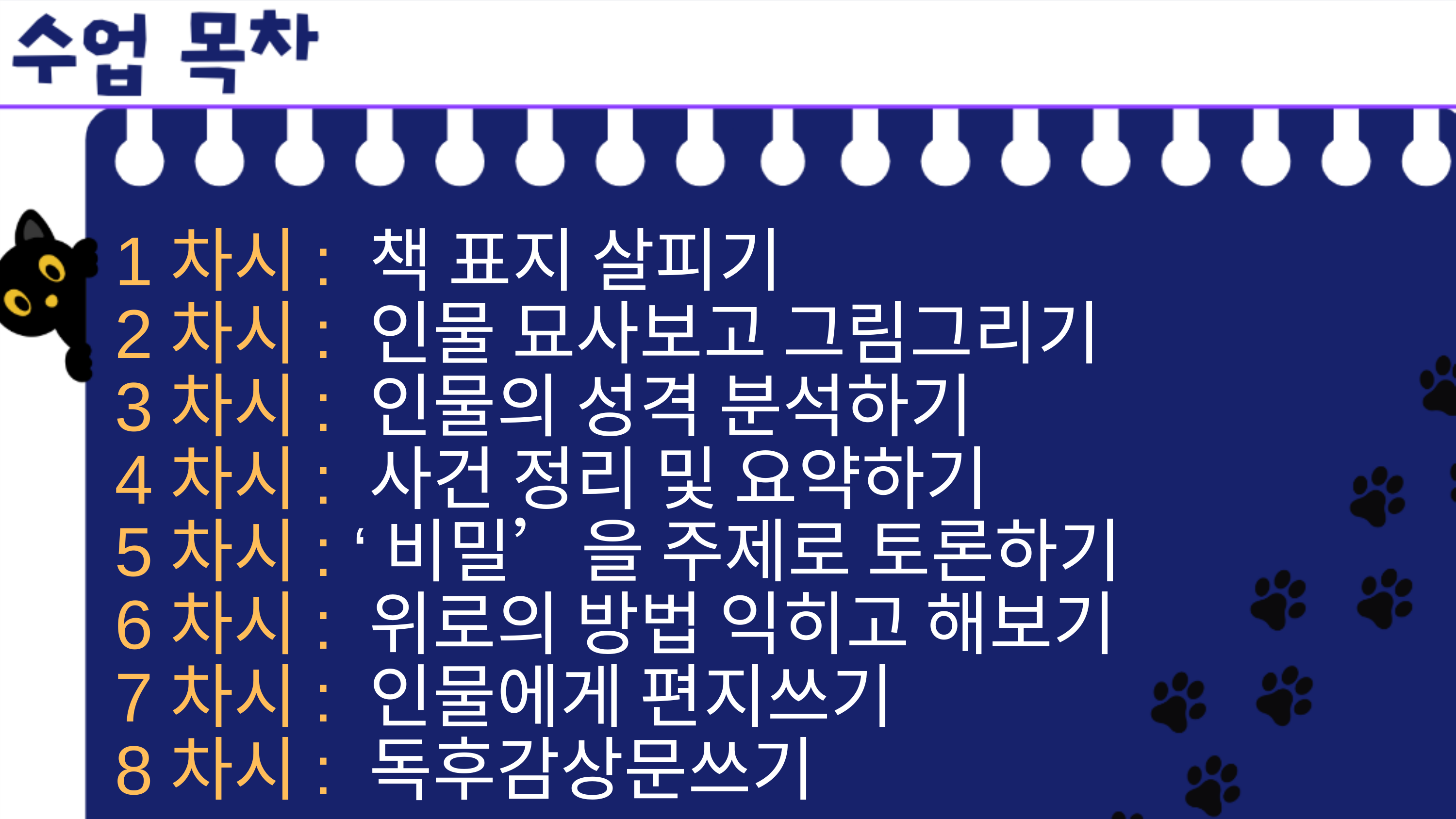

1차시: 책 표지 살피기
2차시: 인물 묘사보고 그림그리기
3차시: 인물의 성격 분석하기
4차시: 사건 정리 및 요약하기
5차시: ‘비밀’을 주제로 토론하기
6차시: 위로의 방법 익히고 해보기
7차시: 인물에게 편지쓰기
8차시: 독후감상문쓰기